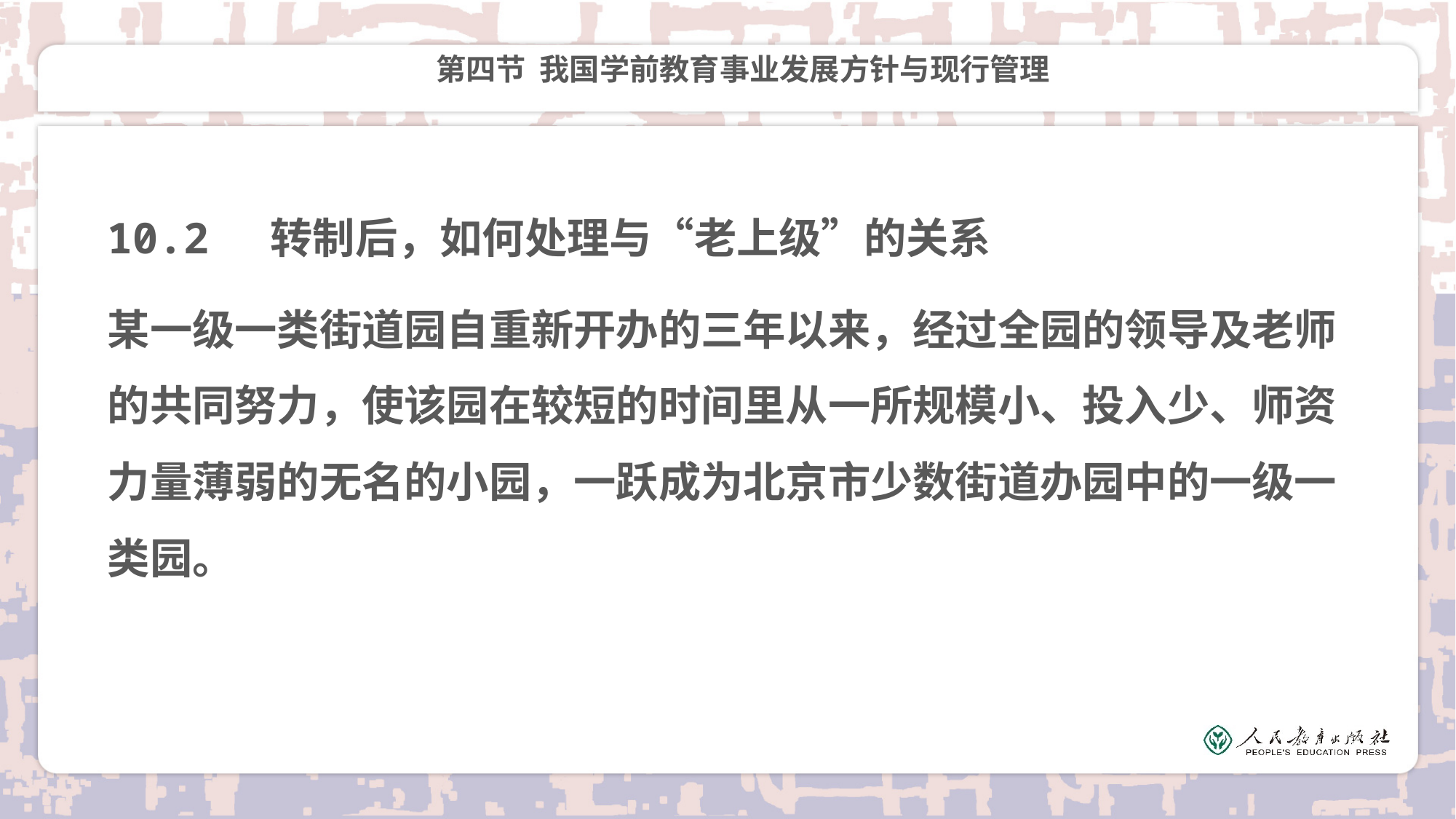

# 第四节  我国学前教育事业发展方针与现行管理
10.2  转制后，如何处理与“老上级”的关系
某一级一类街道园自重新开办的三年以来，经过全园的领导及老师的共同努力，使该园在较短的时间里从一所规模小、投入少、师资力量薄弱的无名的小园，一跃成为北京市少数街道办园中的一级一类园。